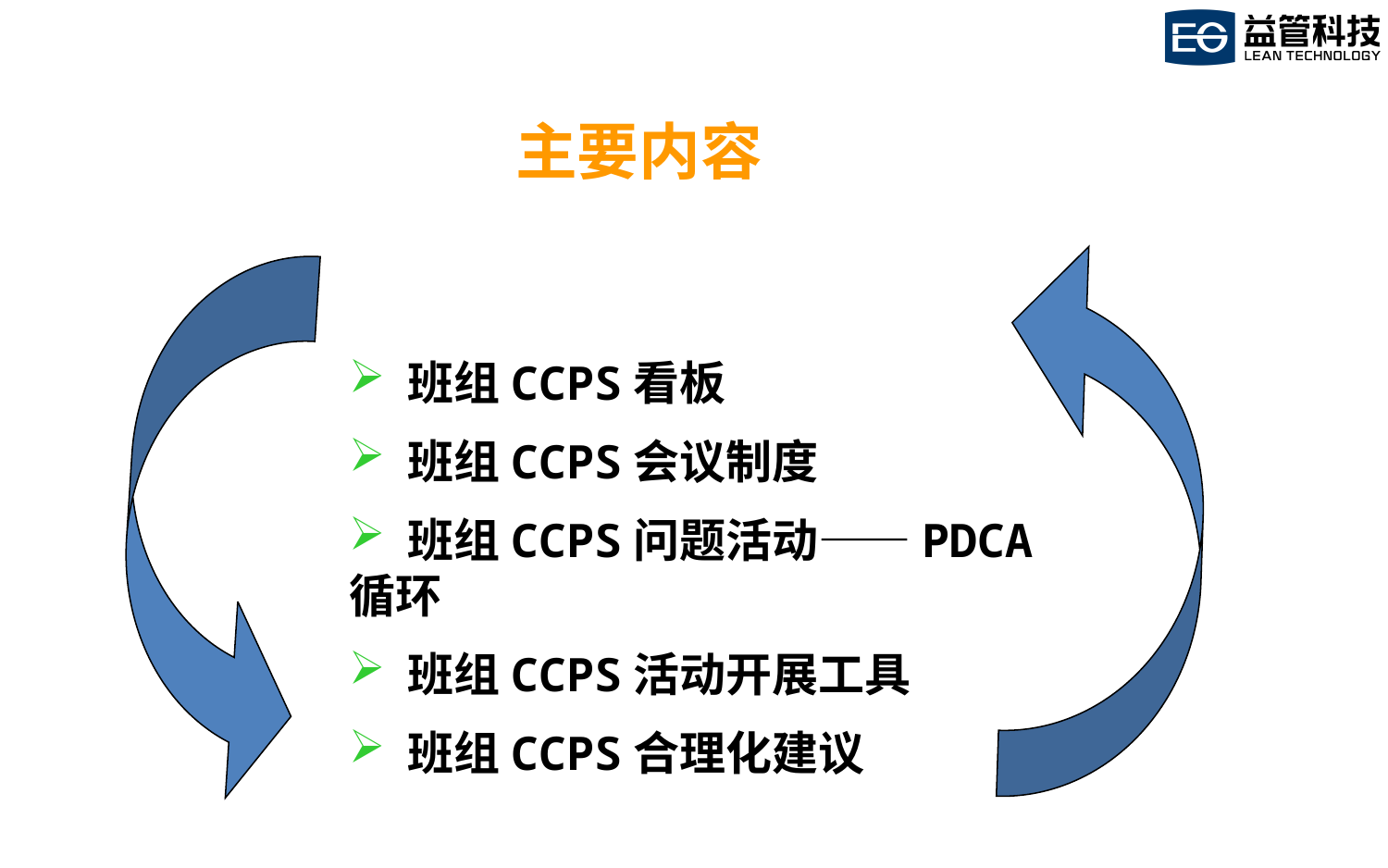

# 主要内容
 班组CCPS看板
 班组CCPS会议制度
 班组CCPS问题活动——PDCA循环
 班组CCPS活动开展工具
 班组CCPS合理化建议